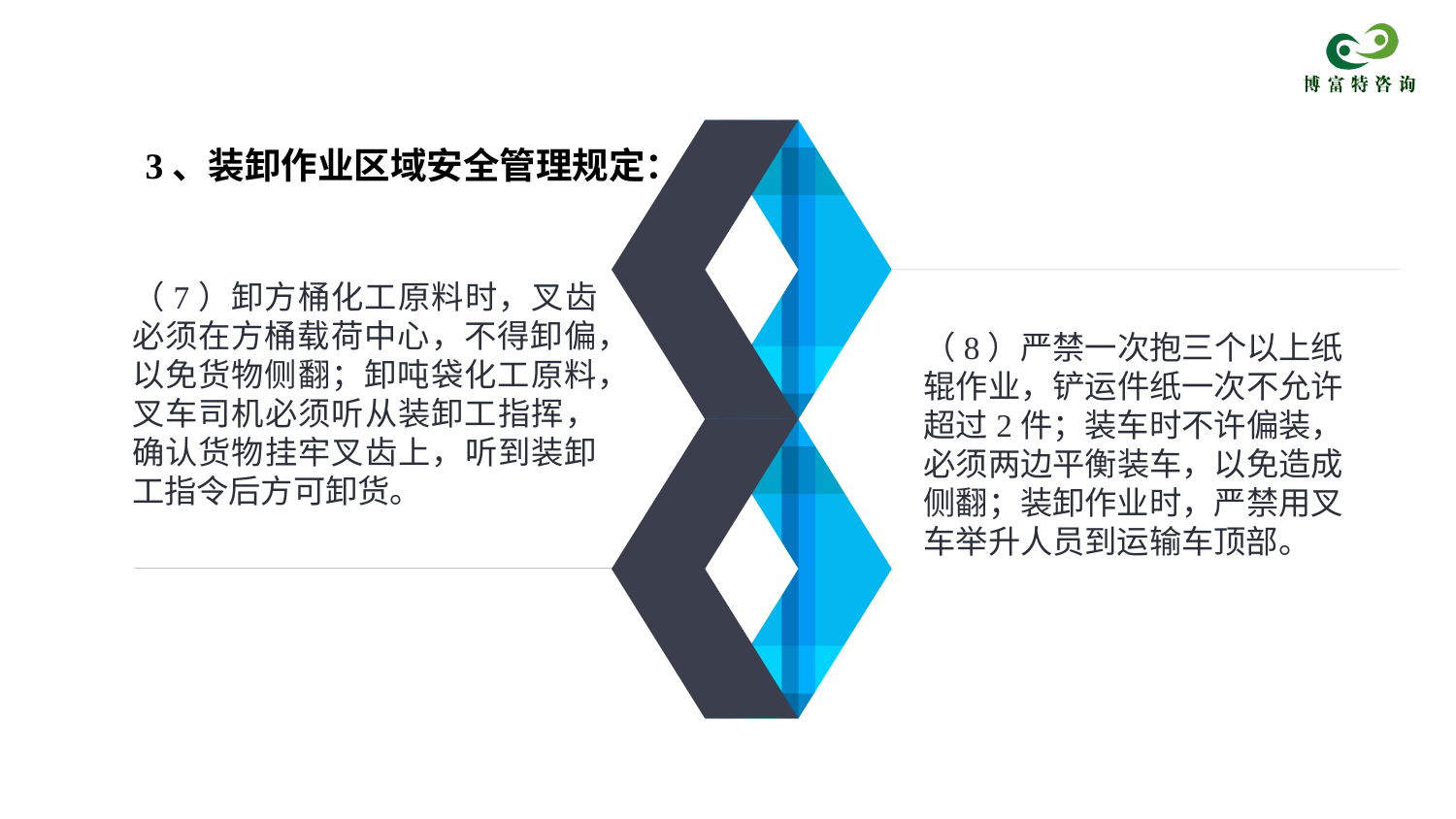

3、装卸作业区域安全管理规定：
（7）卸方桶化工原料时，叉齿必须在方桶载荷中心，不得卸偏，以免货物侧翻；卸吨袋化工原料，叉车司机必须听从装卸工指挥，确认货物挂牢叉齿上，听到装卸工指令后方可卸货。
（8）严禁一次抱三个以上纸辊作业，铲运件纸一次不允许超过2件；装车时不许偏装，必须两边平衡装车，以免造成侧翻；装卸作业时，严禁用叉车举升人员到运输车顶部。